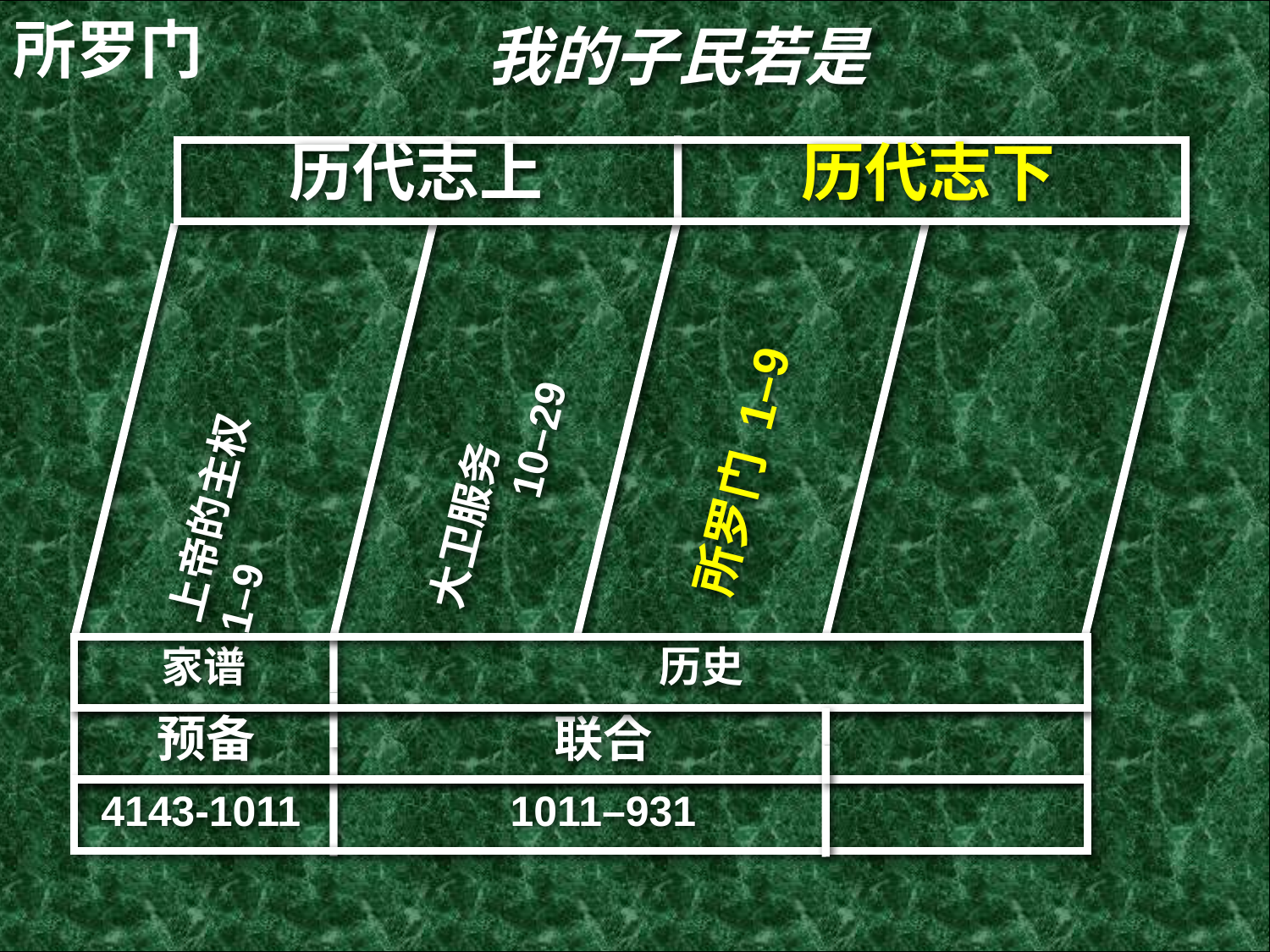

所罗门

我的子民若是
历代志上
历代志下

大卫服务 			10–29
上帝的主权  		1–9
所罗门 1–9
家谱

历史

预备
联合

4143-1011
1011–931